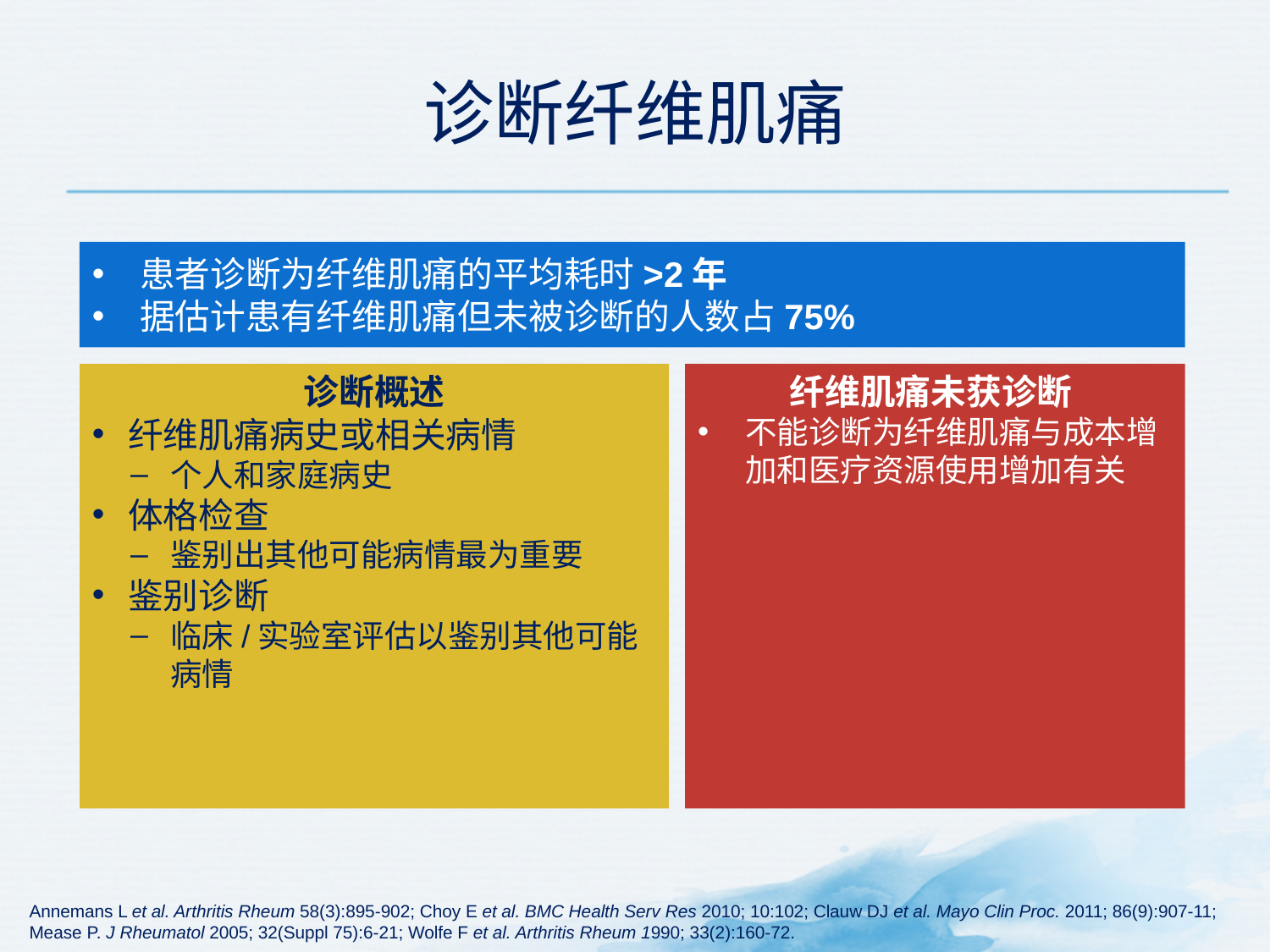

# 诊断纤维肌痛
患者诊断为纤维肌痛的平均耗时>2年
据估计患有纤维肌痛但未被诊断的人数占75%
诊断概述
纤维肌痛病史或相关病情
个人和家庭病史
体格检查
鉴别出其他可能病情最为重要
鉴别诊断
临床/实验室评估以鉴别其他可能病情

纤维肌痛未获诊断
不能诊断为纤维肌痛与成本增加和医疗资源使用增加有关
Annemans L et al. Arthritis Rheum 58(3):895-902; Choy E et al. BMC Health Serv Res 2010; 10:102; Clauw DJ et al. Mayo Clin Proc. 2011; 86(9):907-11;
Mease P. J Rheumatol 2005; 32(Suppl 75):6-21; Wolfe F et al. Arthritis Rheum 1990; 33(2):160-72.